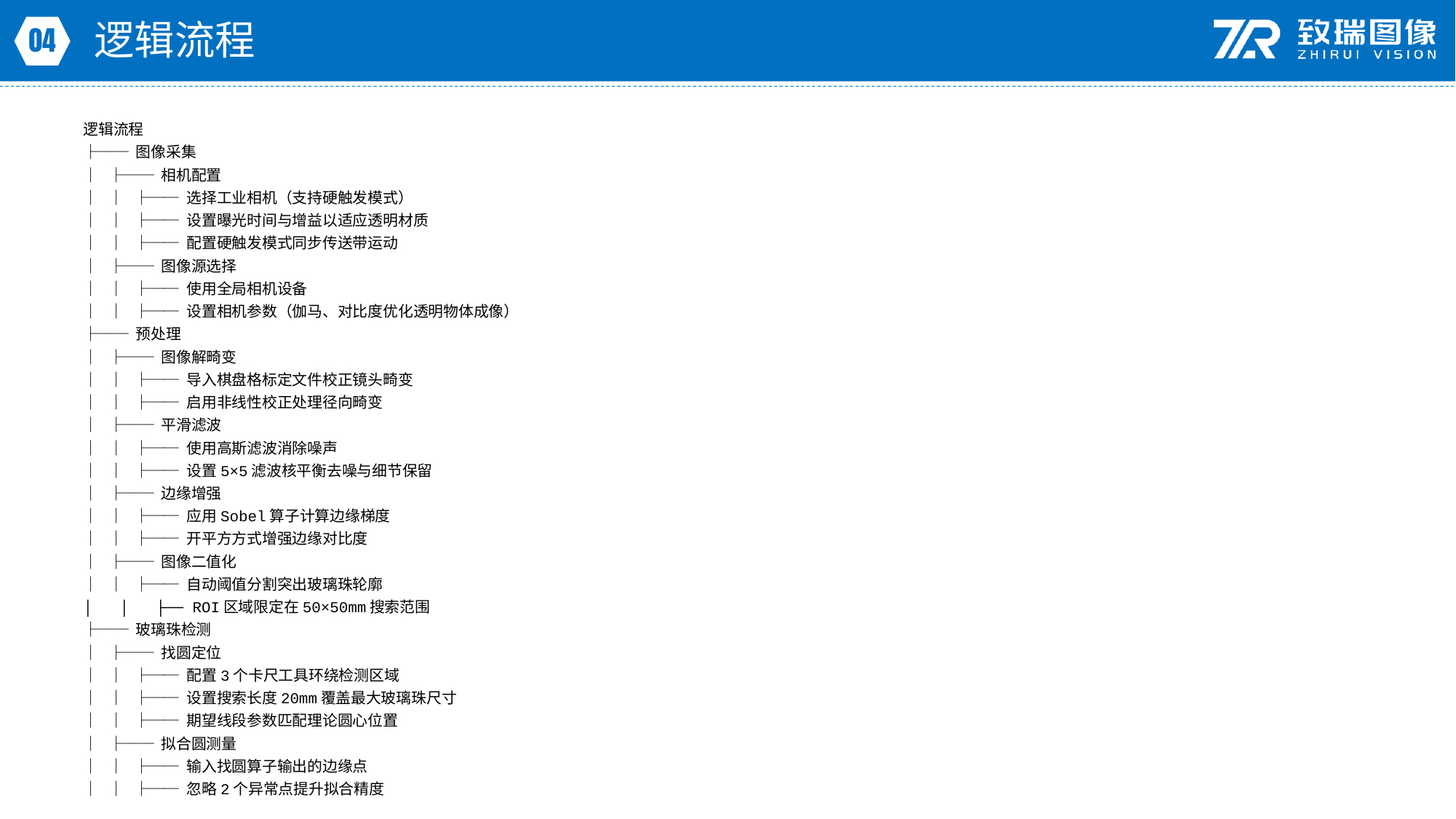

逻辑流程
04

逻辑流程
├── 图像采集
│   ├── 相机配置
│   │   ├── 选择工业相机（支持硬触发模式）
│   │   ├── 设置曝光时间与增益以适应透明材质
│   │   ├── 配置硬触发模式同步传送带运动
│   ├── 图像源选择
│   │   ├── 使用全局相机设备
│   │   ├── 设置相机参数（伽马、对比度优化透明物体成像）
├── 预处理
│   ├── 图像解畸变
│   │   ├── 导入棋盘格标定文件校正镜头畸变
│   │   ├── 启用非线性校正处理径向畸变
│   ├── 平滑滤波
│   │   ├── 使用高斯滤波消除噪声
│   │   ├── 设置5×5滤波核平衡去噪与细节保留
│   ├── 边缘增强
│   │   ├── 应用Sobel算子计算边缘梯度
│   │   ├── 开平方方式增强边缘对比度
│   ├── 图像二值化
│   │   ├── 自动阈值分割突出玻璃珠轮廓
│   │   ├── ROI区域限定在50×50mm搜索范围
├── 玻璃珠检测
│   ├── 找圆定位
│   │   ├── 配置3个卡尺工具环绕检测区域
│   │   ├── 设置搜索长度20mm覆盖最大玻璃珠尺寸
│   │   ├── 期望线段参数匹配理论圆心位置
│   ├── 拟合圆测量
│   │   ├── 输入找圆算子输出的边缘点
│   │   ├── 忽略2个异常点提升拟合精度